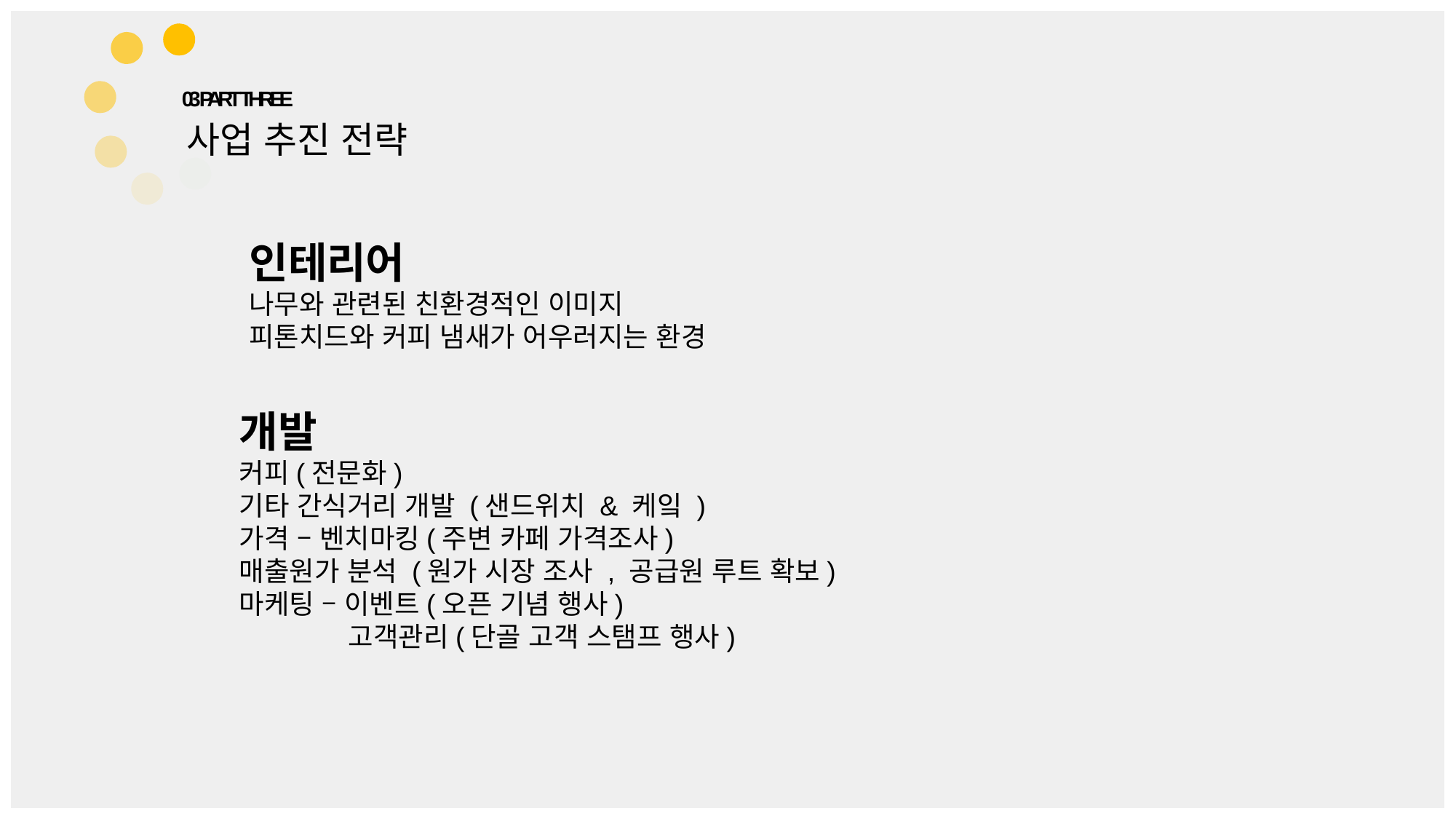

03  PART  THREE
사업 추진 전략

인테리어
나무와 관련된 친환경적인 이미지
피톤치드와 커피 냄새가 어우러지는 환경
개발
커피(전문화)
기타 간식거리 개발 (샌드위치 & 케잌 )
가격 – 벤치마킹(주변 카페 가격조사)
매출원가 분석 (원가 시장 조사 , 공급원 루트 확보)
마케팅 – 이벤트(오픈 기념 행사)
	고객관리(단골 고객 스탬프 행사)